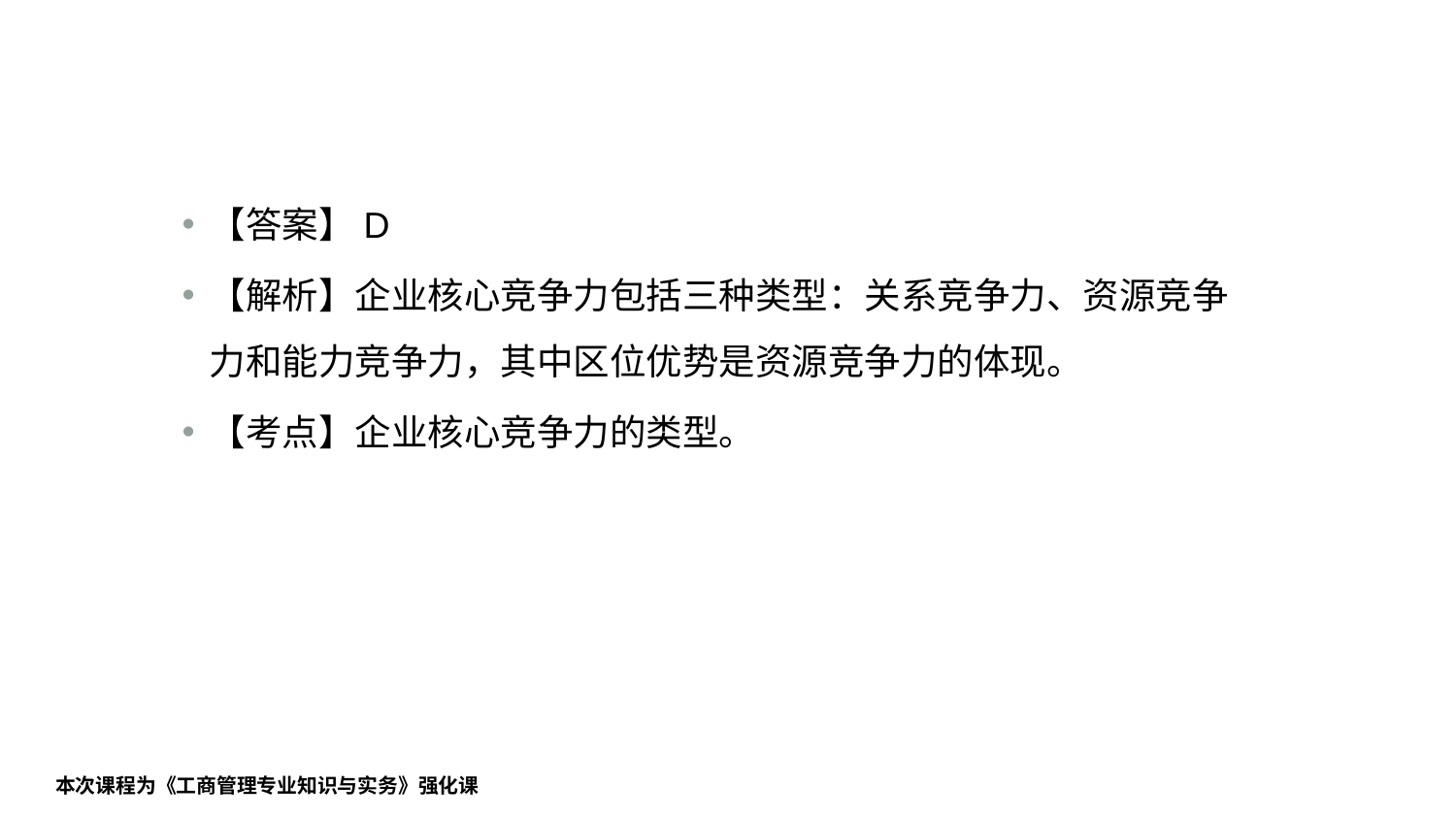

#
【答案】D
【解析】企业核心竞争力包括三种类型：关系竞争力、资源竞争力和能力竞争力，其中区位优势是资源竞争力的体现。
【考点】企业核心竞争力的类型。